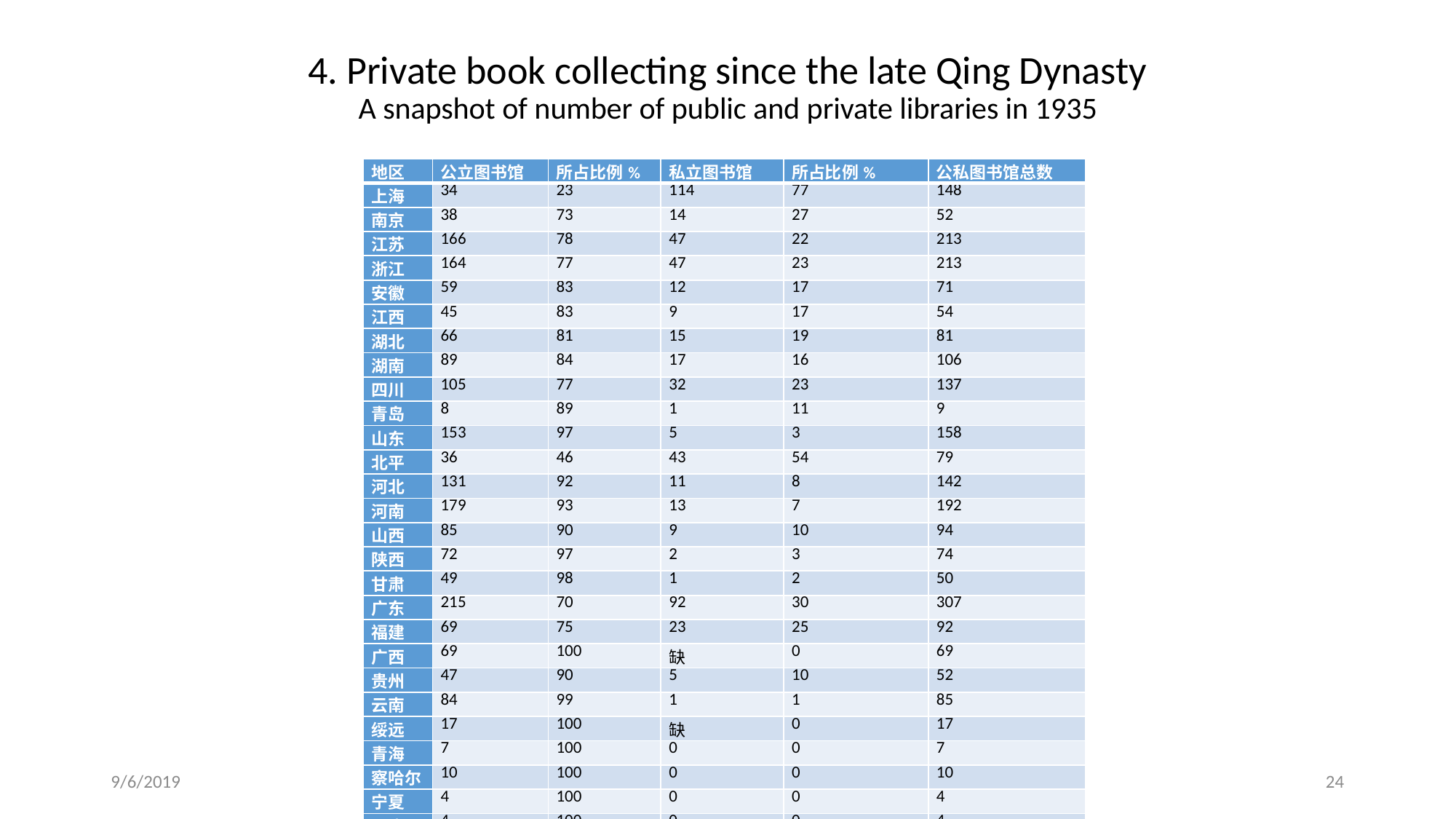

# 4. Private book collecting since the late Qing Dynasty A snapshot of number of public and private libraries in 1935
| 地区 | 公立图书馆 | 所占比例% | 私立图书馆 | 所占比例% | 公私图书馆总数 |
| --- | --- | --- | --- | --- | --- |
| 上海 | 34 | 23 | 114 | 77 | 148 |
| 南京 | 38 | 73 | 14 | 27 | 52 |
| 江苏 | 166 | 78 | 47 | 22 | 213 |
| 浙江 | 164 | 77 | 47 | 23 | 213 |
| 安徽 | 59 | 83 | 12 | 17 | 71 |
| 江西 | 45 | 83 | 9 | 17 | 54 |
| 湖北 | 66 | 81 | 15 | 19 | 81 |
| 湖南 | 89 | 84 | 17 | 16 | 106 |
| 四川 | 105 | 77 | 32 | 23 | 137 |
| 青岛 | 8 | 89 | 1 | 11 | 9 |
| 山东 | 153 | 97 | 5 | 3 | 158 |
| 北平 | 36 | 46 | 43 | 54 | 79 |
| 河北 | 131 | 92 | 11 | 8 | 142 |
| 河南 | 179 | 93 | 13 | 7 | 192 |
| 山西 | 85 | 90 | 9 | 10 | 94 |
| 陕西 | 72 | 97 | 2 | 3 | 74 |
| 甘肃 | 49 | 98 | 1 | 2 | 50 |
| 广东 | 215 | 70 | 92 | 30 | 307 |
| 福建 | 69 | 75 | 23 | 25 | 92 |
| 广西 | 69 | 100 | 缺 | 0 | 69 |
| 贵州 | 47 | 90 | 5 | 10 | 52 |
| 云南 | 84 | 99 | 1 | 1 | 85 |
| 绥远 | 17 | 100 | 缺 | 0 | 17 |
| 青海 | 7 | 100 | 0 | 0 | 7 |
| 察哈尔 | 10 | 100 | 0 | 0 | 10 |
| 宁夏 | 4 | 100 | 0 | 0 | 4 |
| 西康 | 4 | 100 | 0 | 0 | 4 |
| 合计 | 2005 | 80 | 515 | 20 | 2520 |
9/6/2019
24